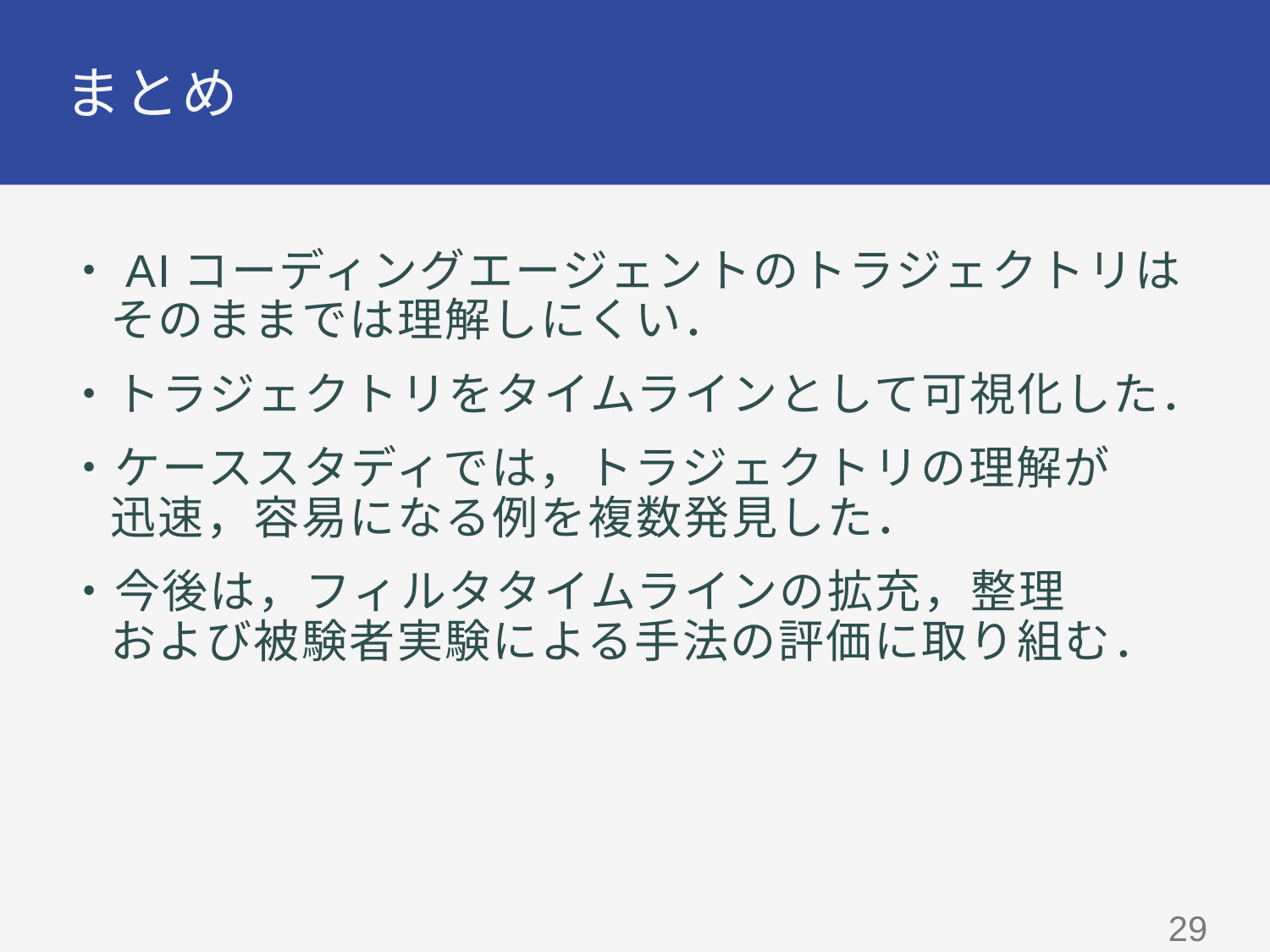

# まとめ
・AIコーディングエージェントのトラジェクトリは
　そのままでは理解しにくい．
・トラジェクトリをタイムラインとして可視化した．
・ケーススタディでは，トラジェクトリの理解が
　迅速，容易になる例を複数発見した．
・今後は，フィルタタイムラインの拡充，整理
　および被験者実験による手法の評価に取り組む．

29